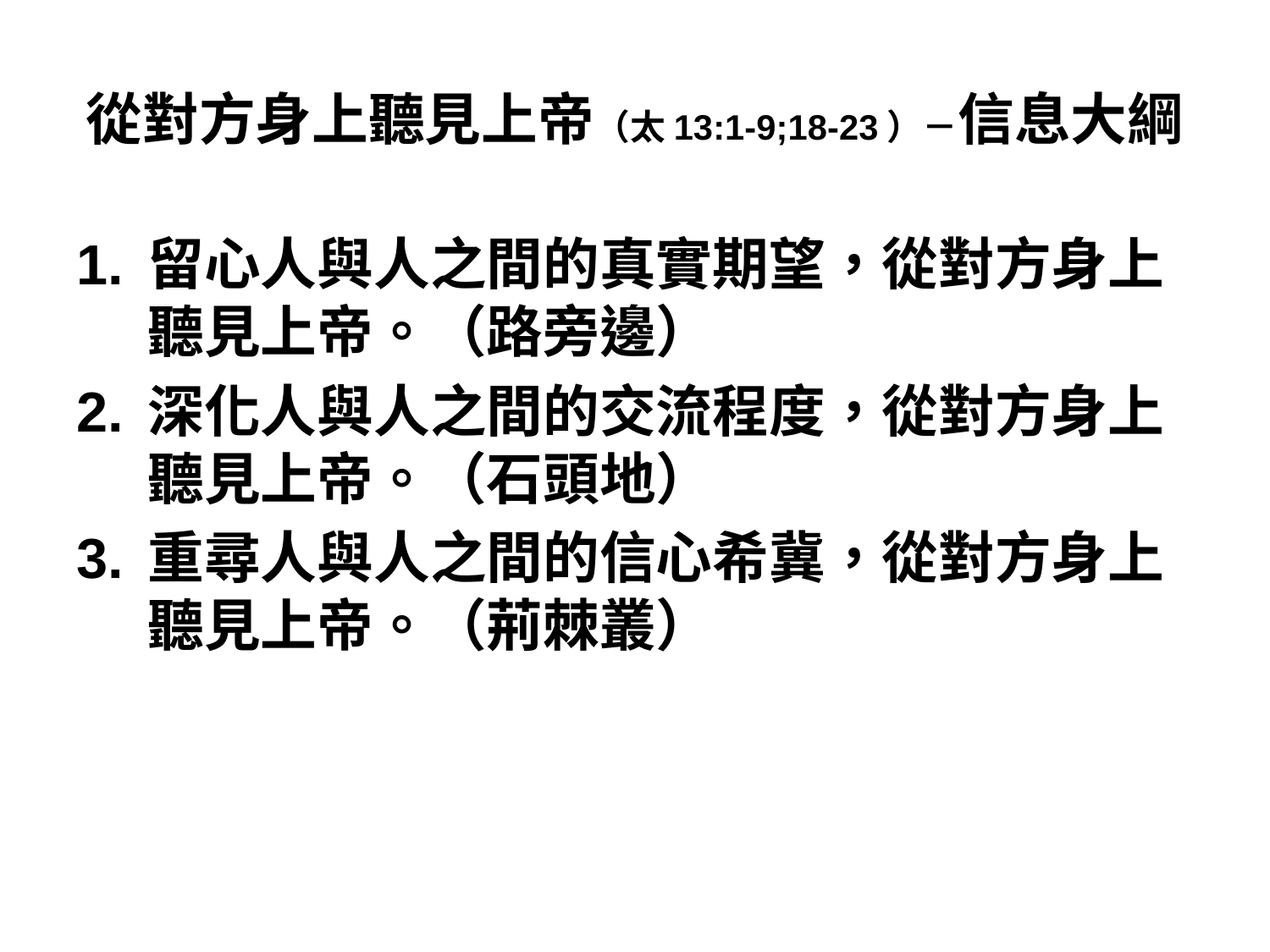

# 從對方身上聽見上帝（太13:1-9;18-23）－信息大綱
留心人與人之間的真實期望，從對方身上聽見上帝。（路旁邊）
深化人與人之間的交流程度，從對方身上聽見上帝。（石頭地）
重尋人與人之間的信心希冀，從對方身上聽見上帝。（荊棘叢）